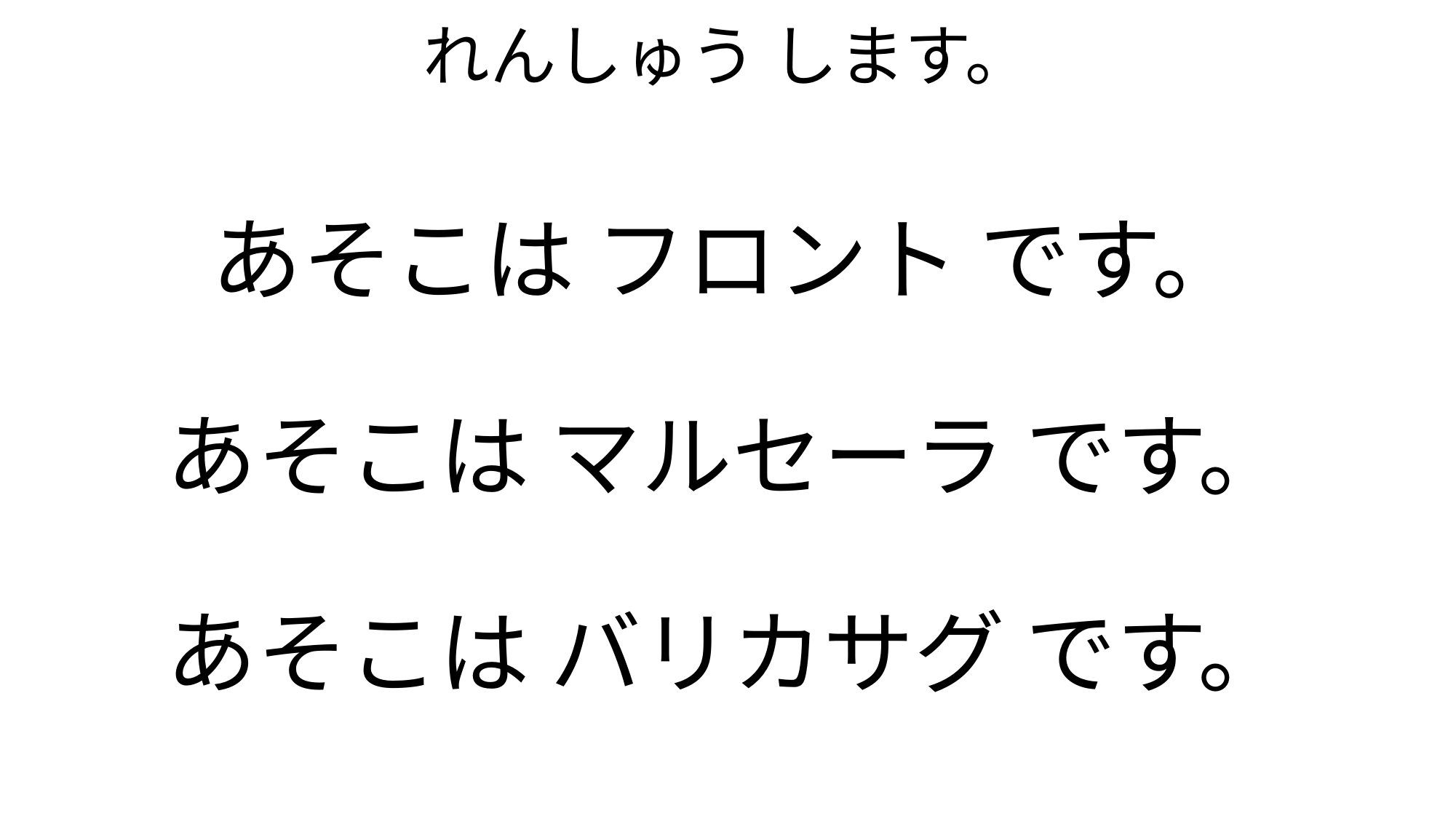

# れんしゅう します。
あそこは フロント です。
あそこは マルセーラ です。
あそこは バリカサグ です。